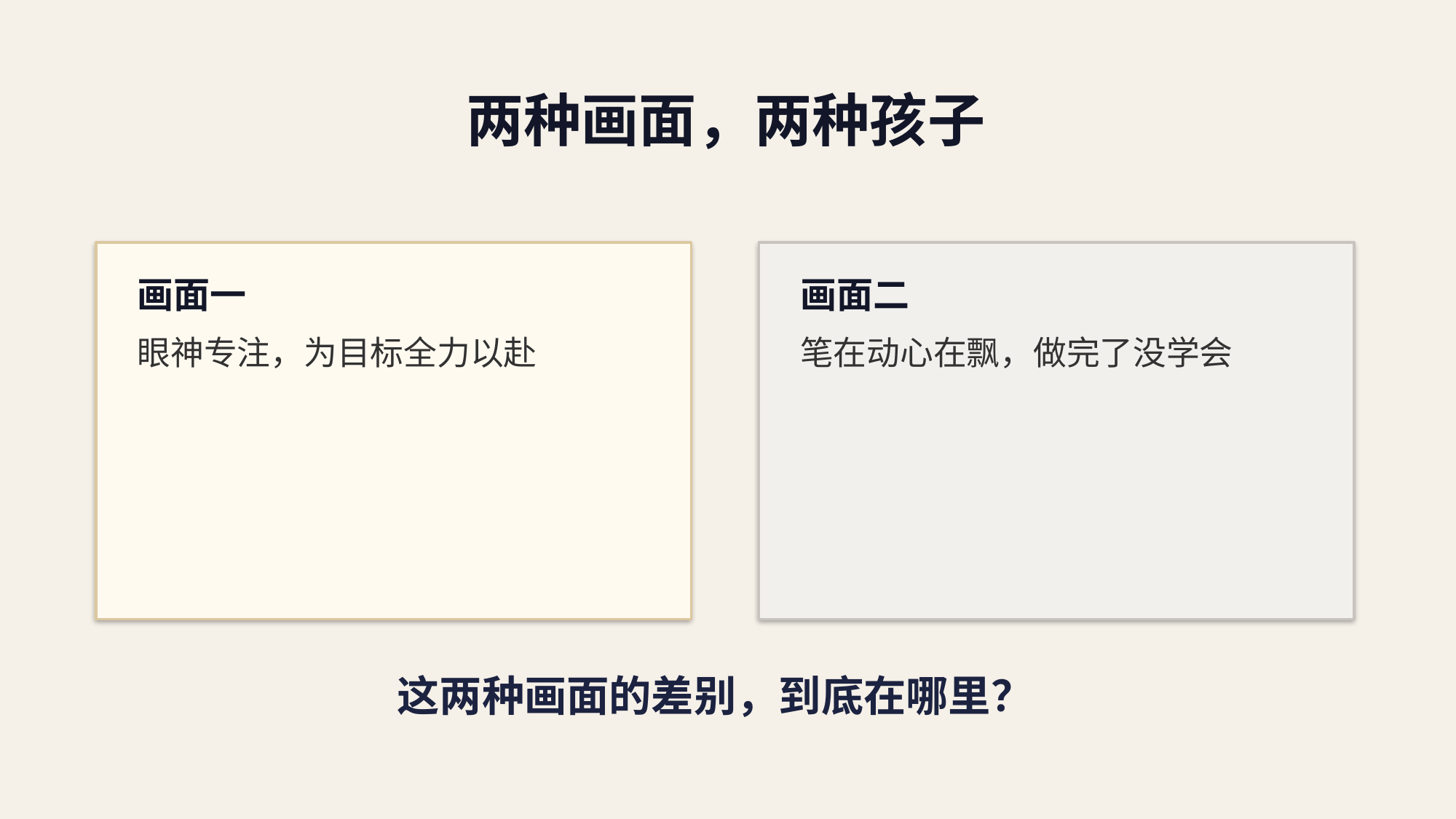

两种画面，两种孩子

画面一
画面二
眼神专注，为目标全力以赴
笔在动心在飘，做完了没学会
这两种画面的差别，到底在哪里？